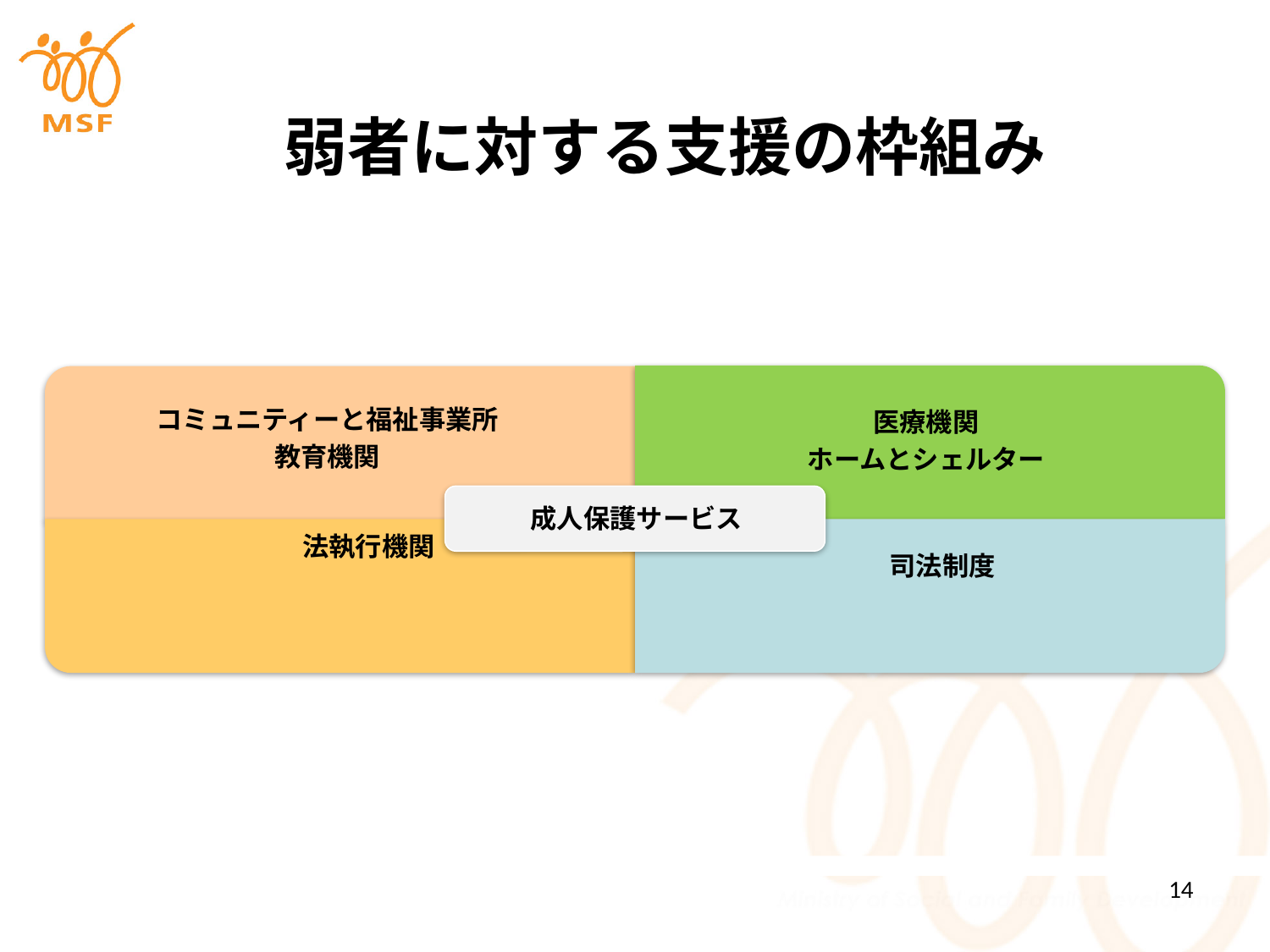

# 弱者に対する支援の枠組み
コミュニティーと福祉事業所
教育機関
医療機関
ホームとシェルター
法執行機関
司法制度

成人保護サービス

14